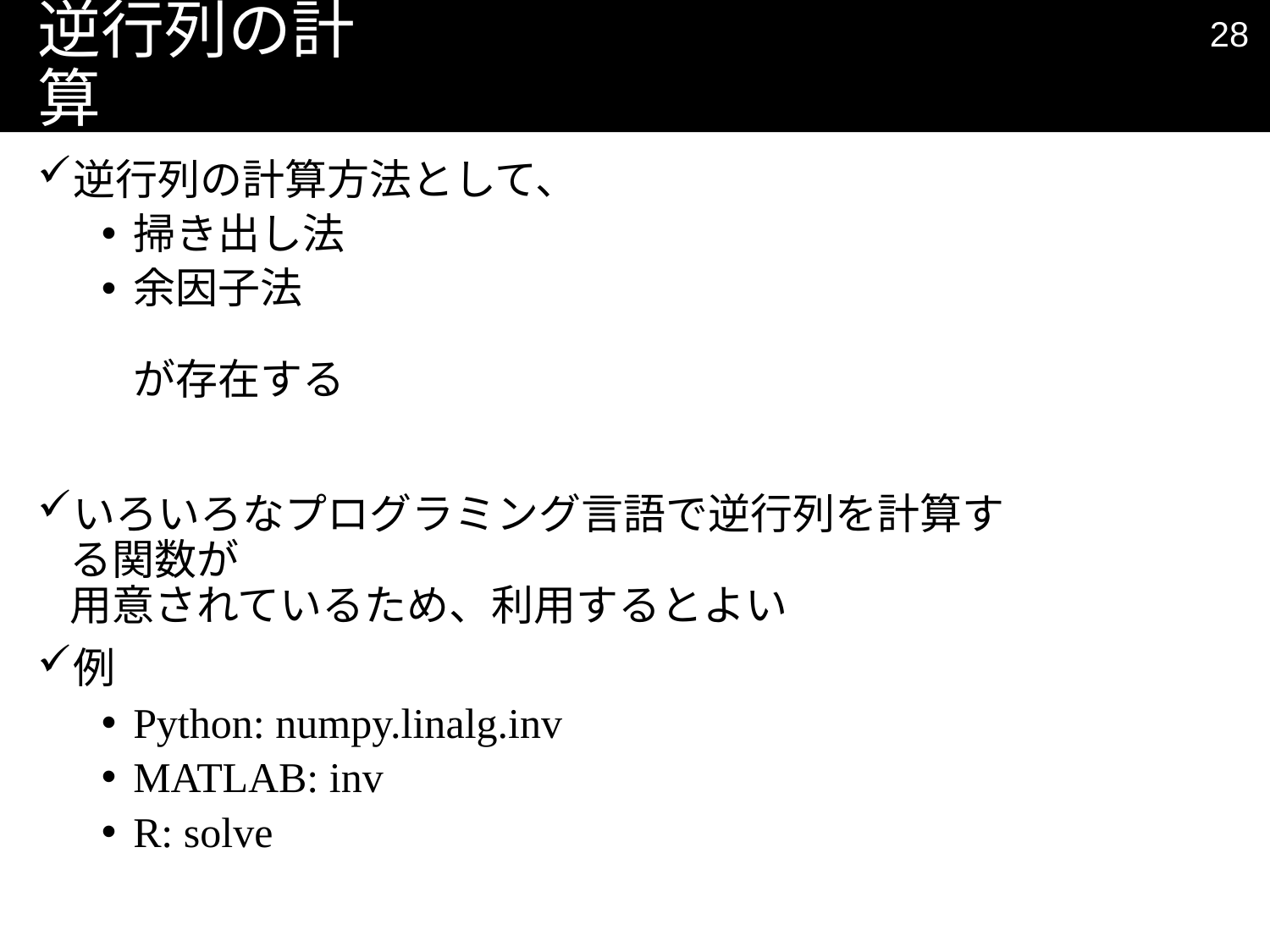

28
# 逆行列の計算
逆行列の計算方法として、
掃き出し法
余因子法
が存在する

いろいろなプログラミング言語で逆行列を計算する関数が
用意されているため、利用するとよい
例
Python: numpy.linalg.inv
MATLAB: inv
R: solve